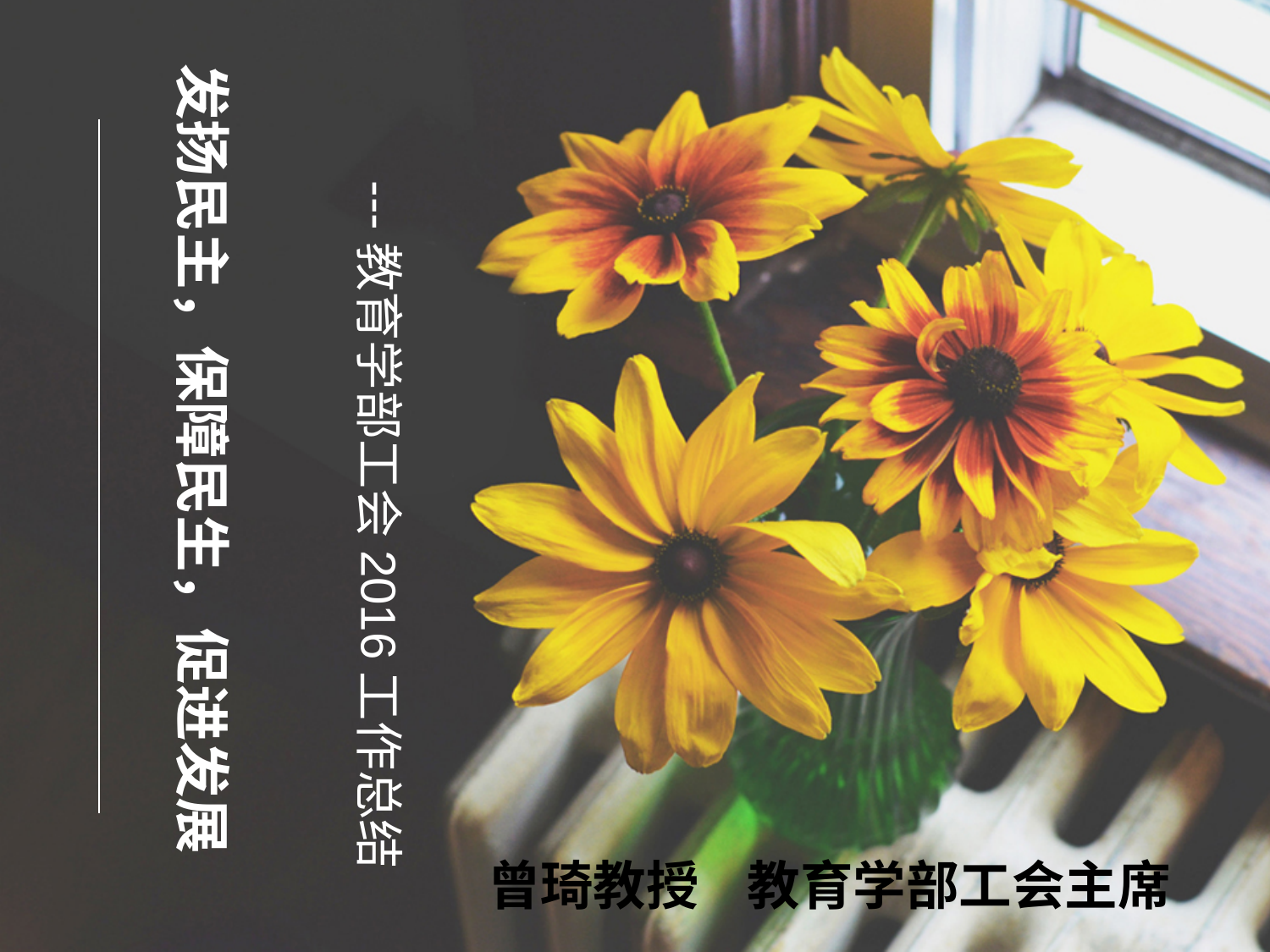

发扬民主，保障民生，促进发展
---教育学部工会2016工作总结
曾琦教授    教育学部工会主席